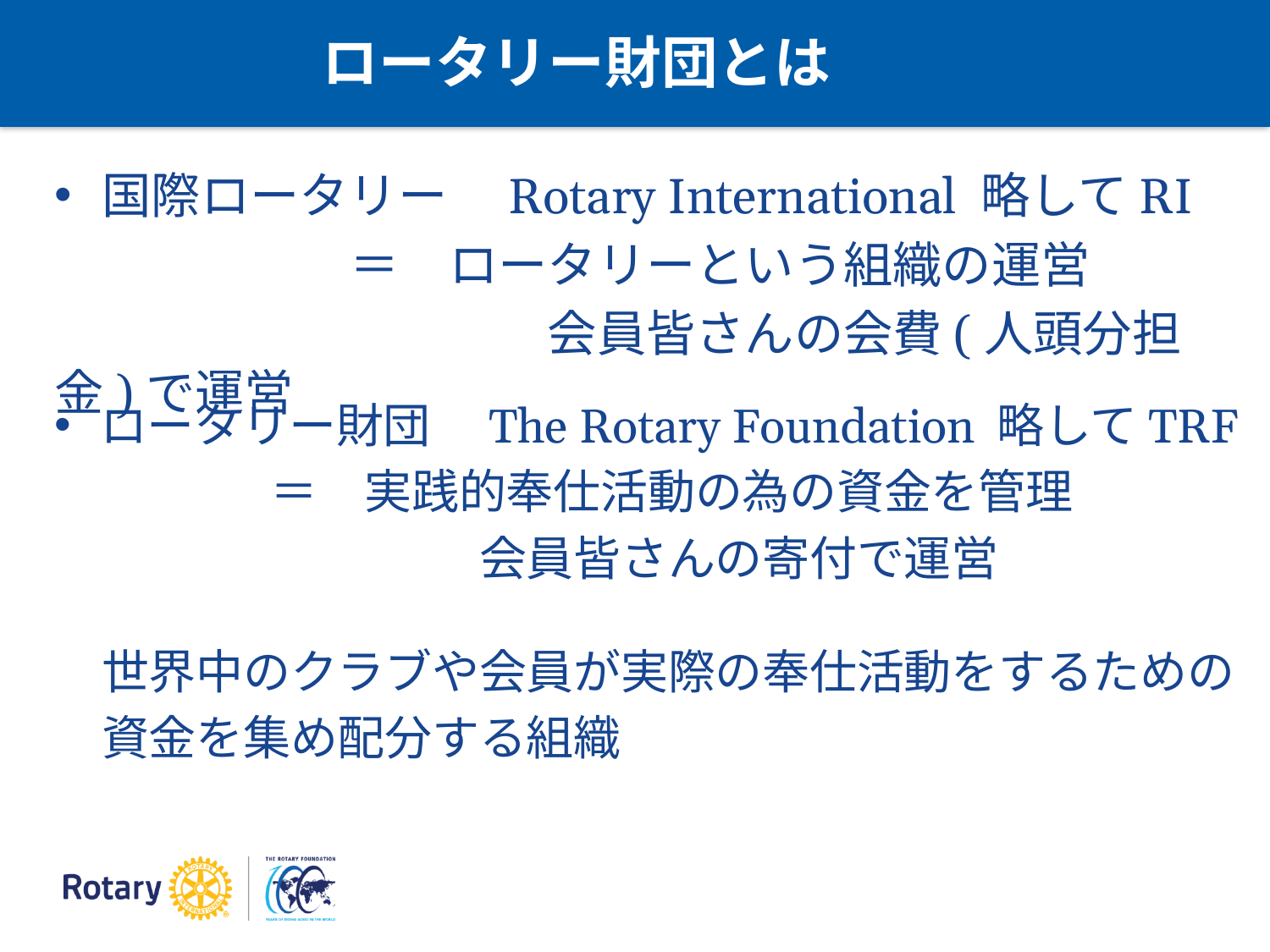

# ロータリー財団とは
国際ロータリー　Rotary International 略してRI
　　　　　　＝　ロータリーという組織の運営
　　　　　　　　　　会員皆さんの会費(人頭分担金)で運営

ロータリー財団　The Rotary Foundation 略してTRF
      　　　＝　実践的奉仕活動の為の資金を管理
　　　　　　　　　会員皆さんの寄付で運営

　世界中のクラブや会員が実際の奉仕活動をするための
　資金を集め配分する組織